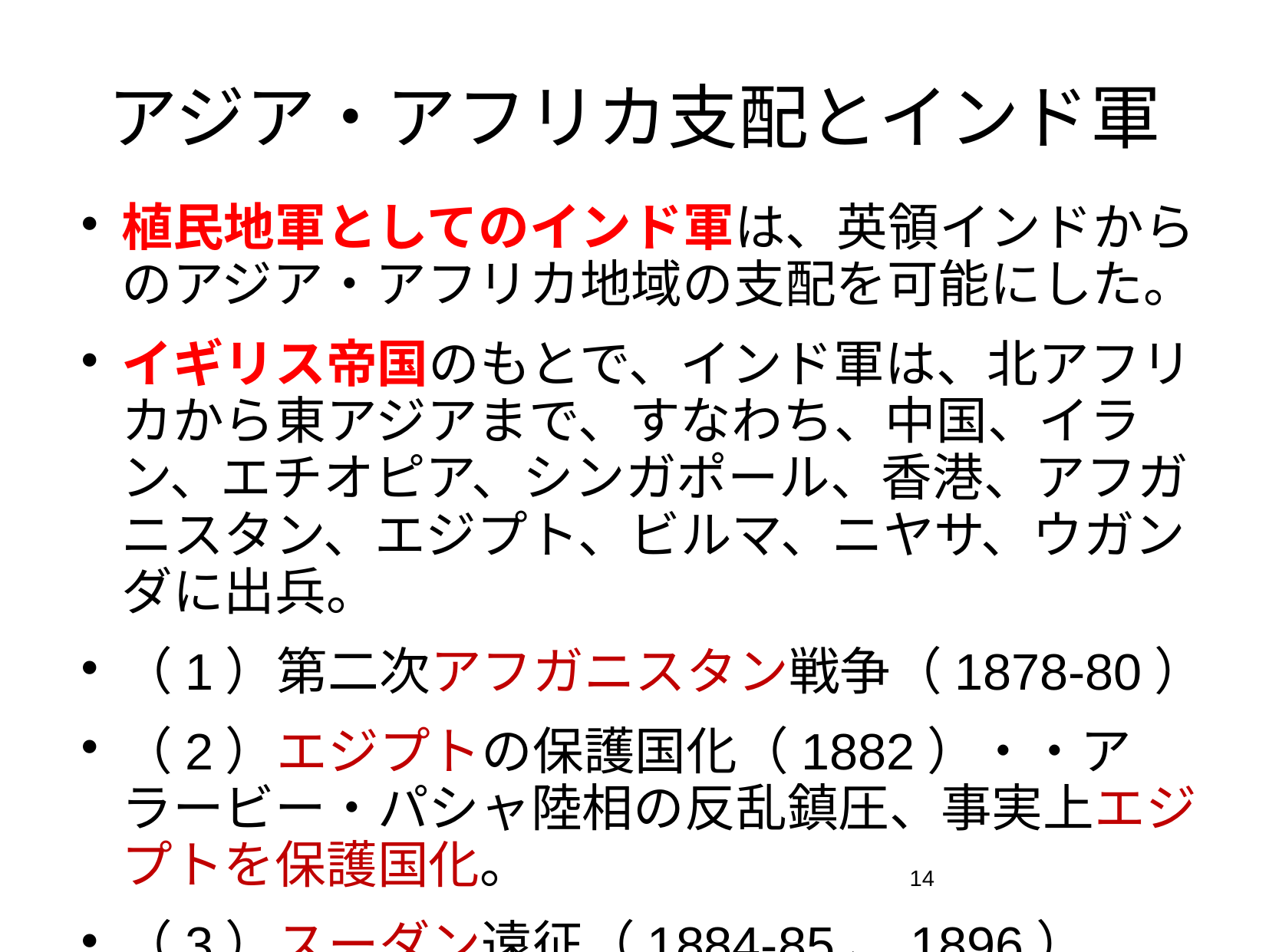

# アジア・アフリカ支配とインド軍
植民地軍としてのインド軍は、英領インドからのアジア・アフリカ地域の支配を可能にした。
イギリス帝国のもとで、インド軍は、北アフリカから東アジアまで、すなわち、中国、イラン、エチオピア、シンガポール、香港、アフガニスタン、エジプト、ビルマ、ニヤサ、ウガンダに出兵。
（1）第二次アフガニスタン戦争（1878-80）
（2）エジプトの保護国化（1882）・・アラービー・パシャ陸相の反乱鎮圧、事実上エジプトを保護国化。
（3）スーダン遠征（1884-85、1896）
14